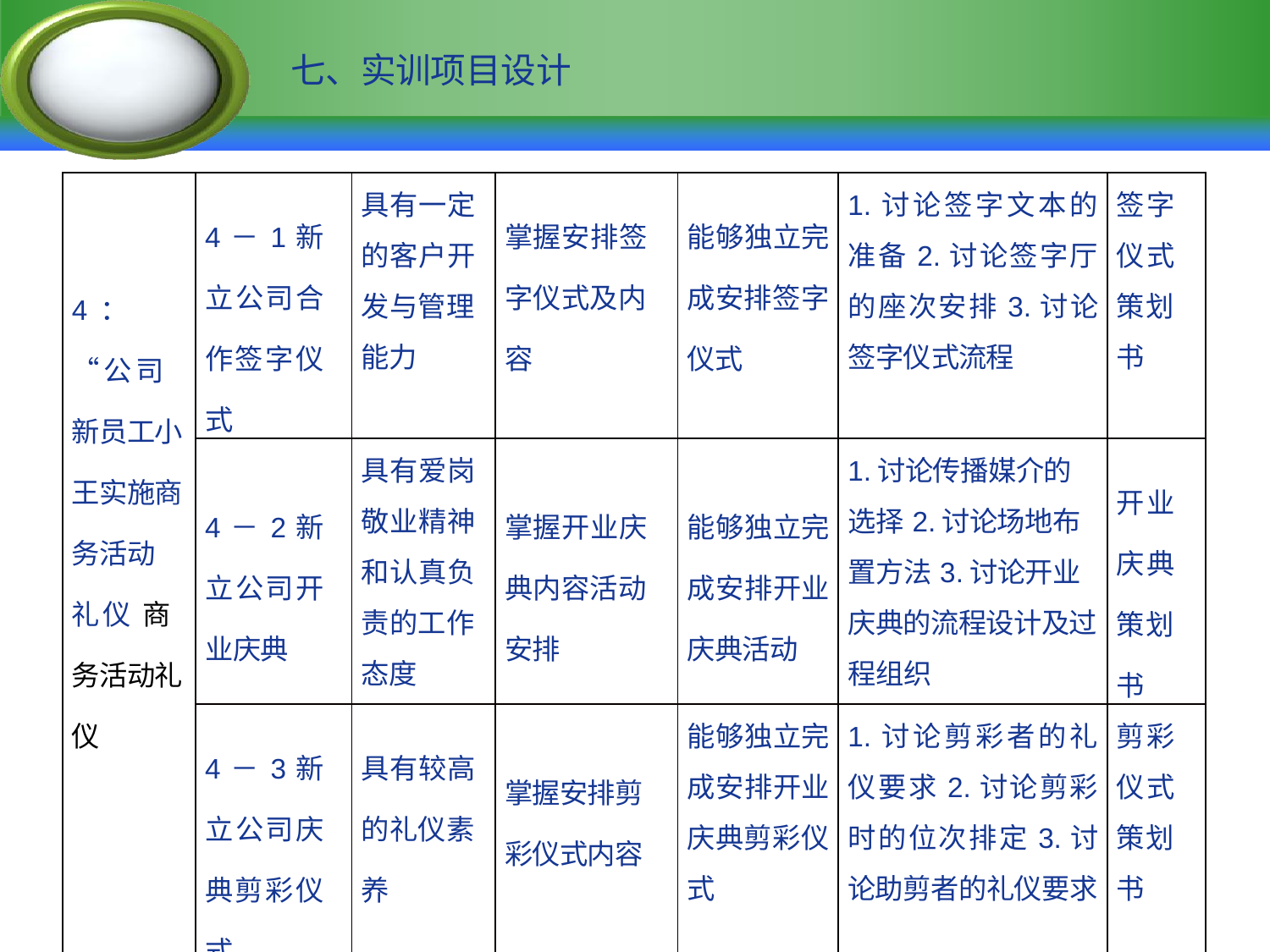

# 七、实训项目设计
| 4：“公司新员工小王实施商务活动礼仪 商务活动礼仪 | 4－1新立公司合作签字仪式 | 具有一定的客户开发与管理能力 | 掌握安排签字仪式及内容 | 能够独立完成安排签字仪式 | 1.讨论签字文本的准备2.讨论签字厅的座次安排3.讨论签字仪式流程 | 签字仪式策划书 |
| --- | --- | --- | --- | --- | --- | --- |
|  | 4－2新立公司开业庆典 | 具有爱岗敬业精神和认真负责的工作态度 | 掌握开业庆典内容活动安排 | 能够独立完成安排开业庆典活动 | 1.讨论传播媒介的选择2.讨论场地布置方法3.讨论开业庆典的流程设计及过程组织 | 开业庆典策划书 |
|  | 4－3新立公司庆典剪彩仪式 | 具有较高的礼仪素养 | 掌握安排剪彩仪式内容 | 能够独立完成安排开业庆典剪彩仪式 | 1.讨论剪彩者的礼仪要求2.讨论剪彩时的位次排定3.讨论助剪者的礼仪要求 | 剪彩仪式策划书 |